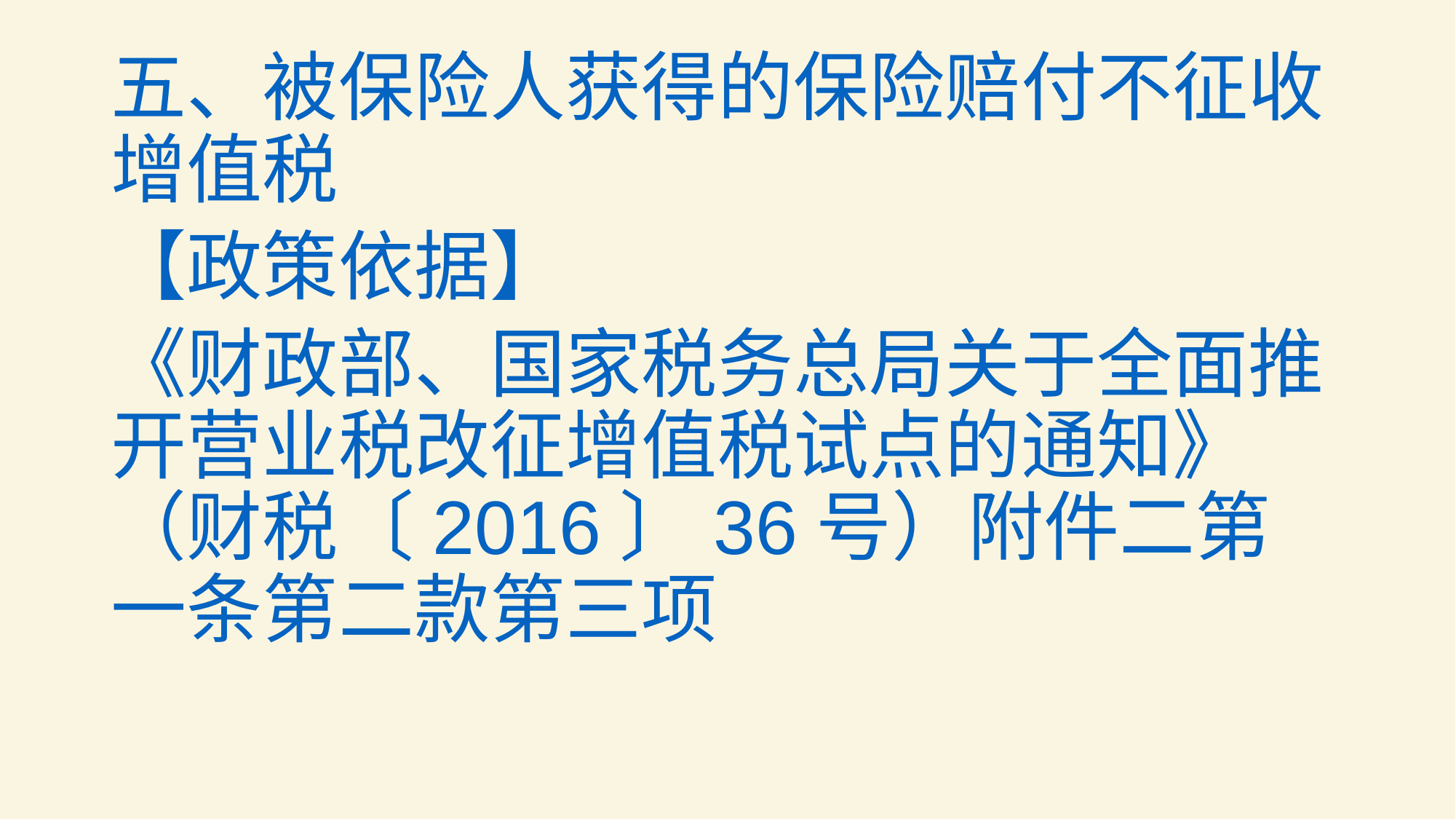

五、被保险人获得的保险赔付不征收增值税
【政策依据】
《财政部、国家税务总局关于全面推开营业税改征增值税试点的通知》（财税〔2016〕36号）附件二第一条第二款第三项